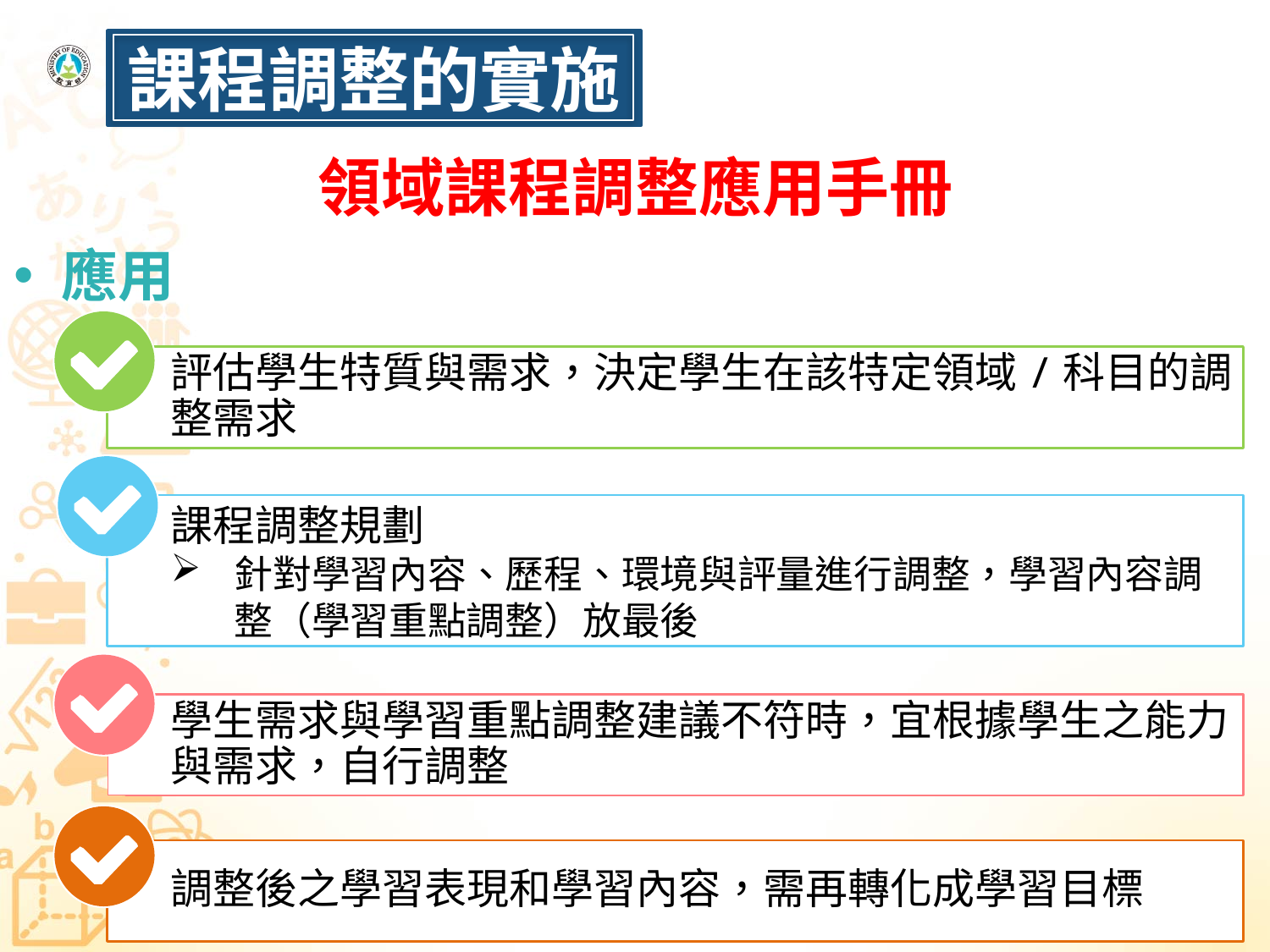

課程調整的實施

# 領域課程調整應用手冊
應用

評估學生特質與需求，決定學生在該特定領域/科目的調整需求

課程調整規劃
針對學習內容、歷程、環境與評量進行調整，學習內容調整（學習重點調整）放最後

學生需求與學習重點調整建議不符時，宜根據學生之能力與需求，自行調整

調整後之學習表現和學習內容，需再轉化成學習目標